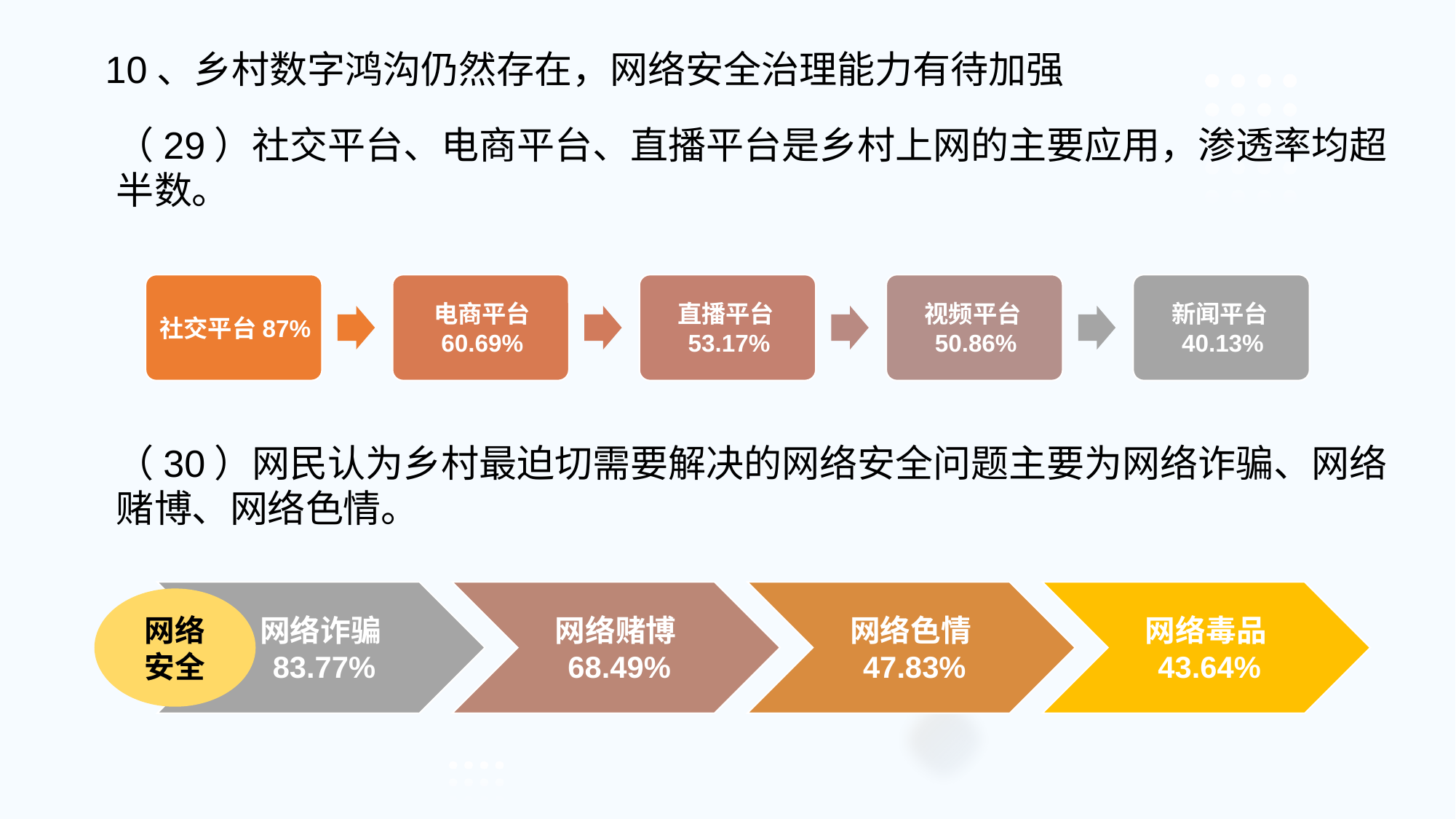

10、乡村数字鸿沟仍然存在，网络安全治理能力有待加强

（29）社交平台、电商平台、直播平台是乡村上网的主要应用，渗透率均超半数。

（30）网民认为乡村最迫切需要解决的网络安全问题主要为网络诈骗、网络赌博、网络色情。

社交平台87%

电商平台 60.69%

直播平台53.17%

视频平台50.86%

新闻平台40.13%
网络诈骗83.77%
网络赌博68.49%
网络色情47.83%
网络毒品43.64%
网络
安全